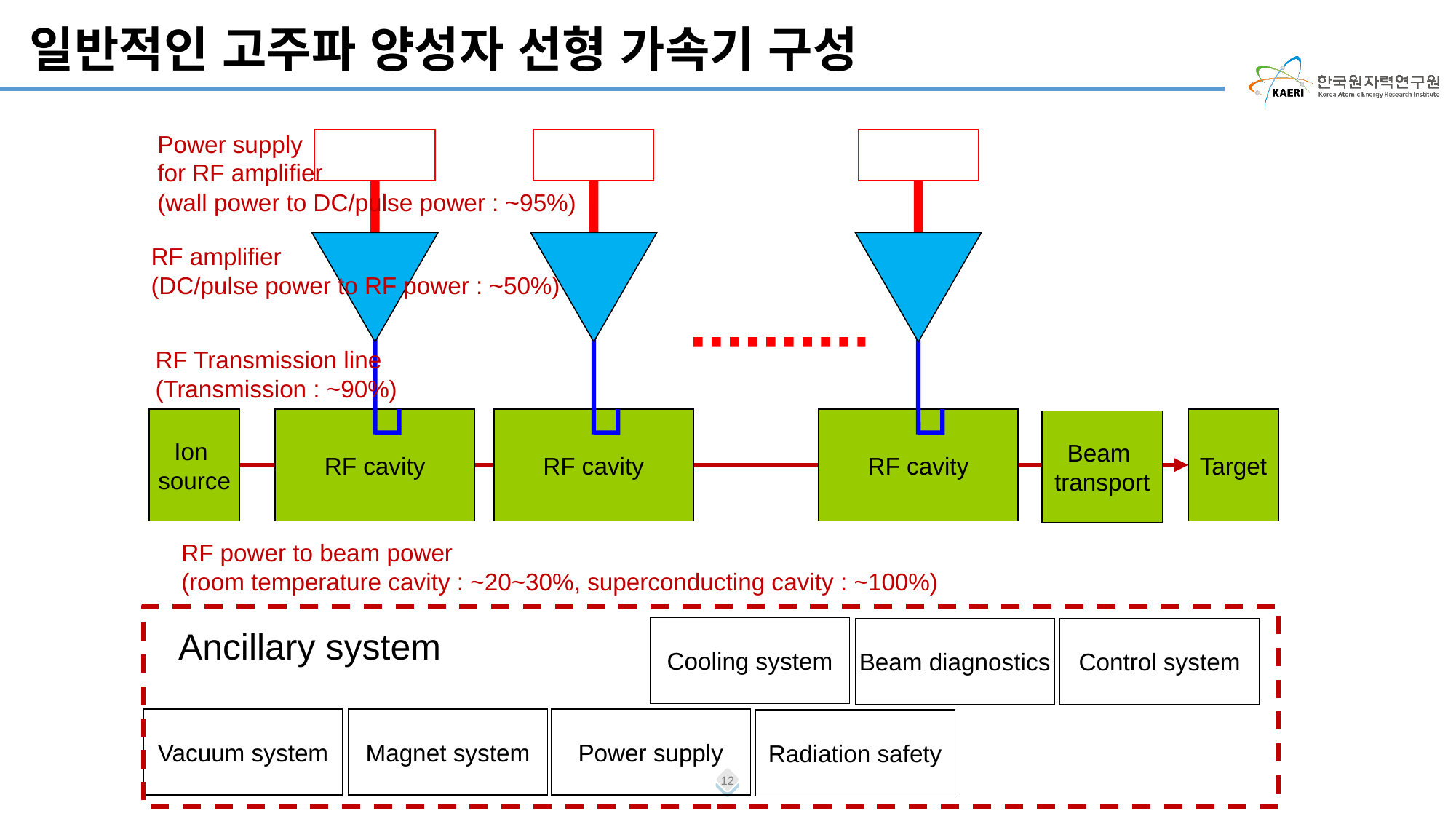

일반적인 고주파 양성자 선형 가속기 구성
Power supply
for RF amplifier
(wall power to DC/pulse power : ~95%)

RF amplifier
(DC/pulse power to RF power : ~50%)

RF Transmission line
(Transmission : ~90%)

Ion
source
RF cavity

RF cavity

RF cavity

Target
Beam
transport

RF power to beam power
(room temperature cavity : ~20~30%, superconducting cavity : ~100%)

Cooling system
Ancillary system
Beam diagnostics
Control system
Vacuum system
Magnet system
Power supply
Radiation safety